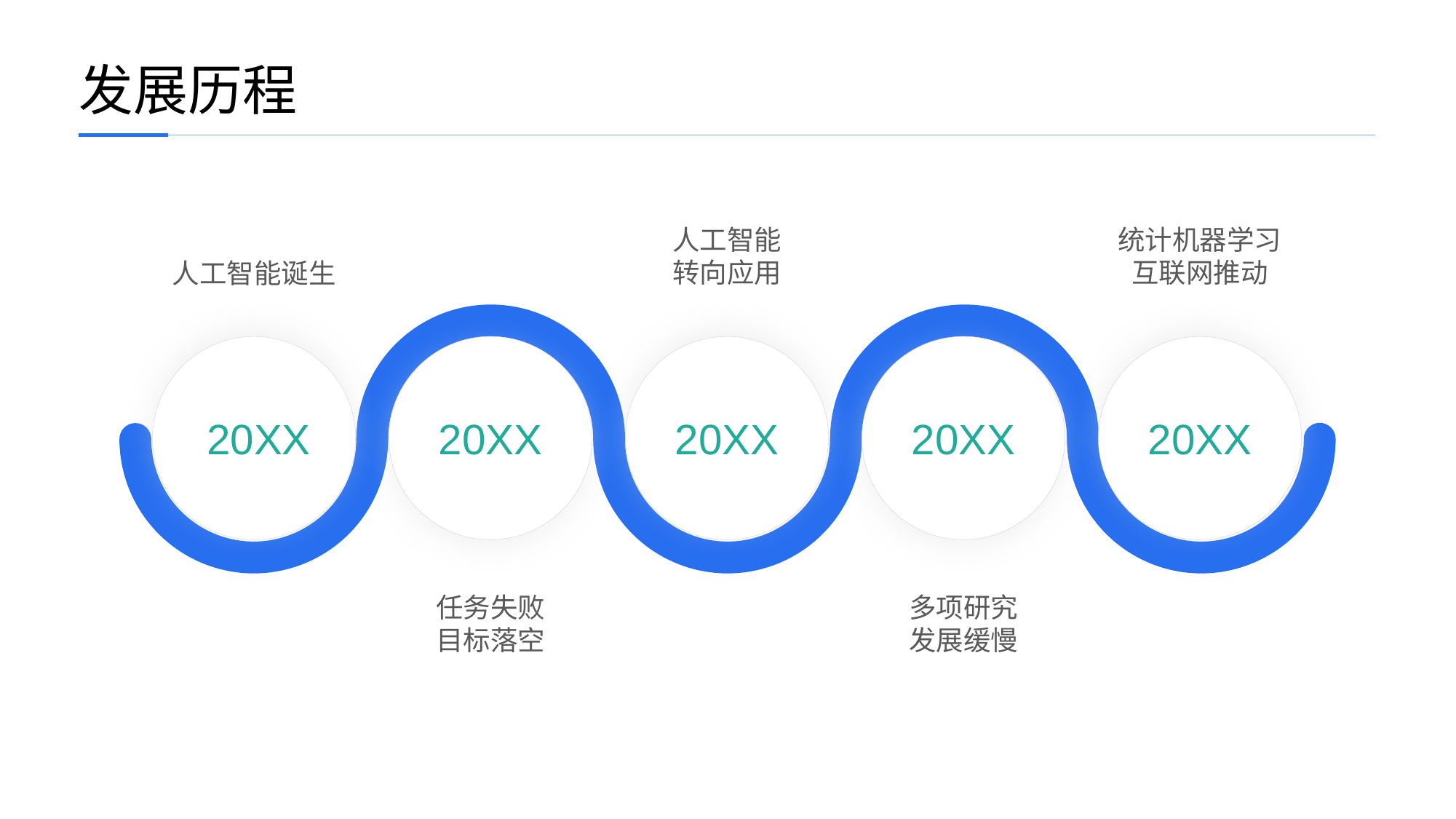

发展历程
人工智能
转向应用
统计机器学习
互联网推动
人工智能诞生

20XX
20XX
20XX
20XX
20XX
任务失败
目标落空
多项研究
发展缓慢